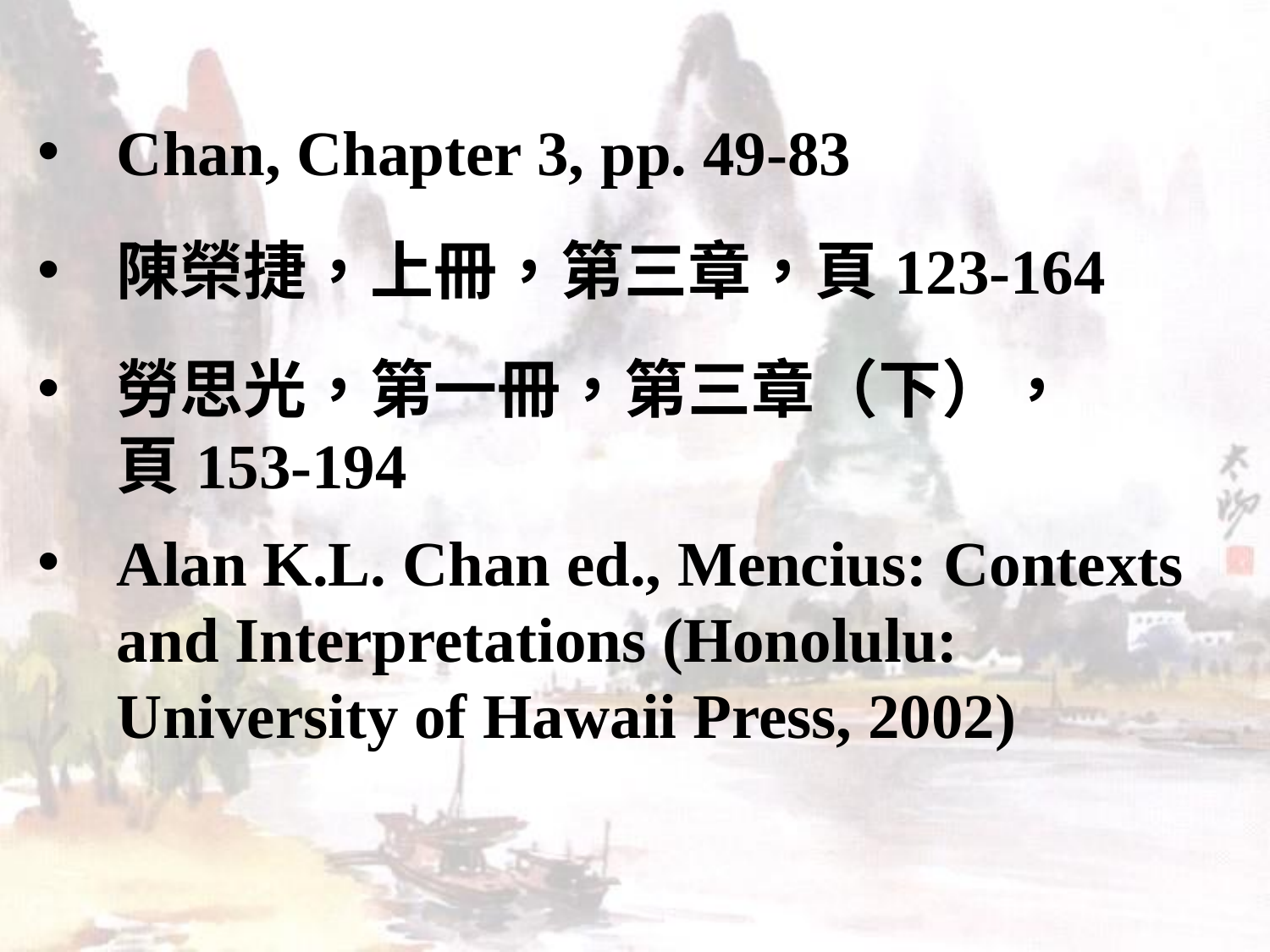

Chan, Chapter 3, pp. 49-83
陳榮捷，上冊，第三章，頁123-164
勞思光，第一冊，第三章（下），
頁153-194
Alan K.L. Chan ed., Mencius: Contexts and Interpretations (Honolulu: University of Hawaii Press, 2002)